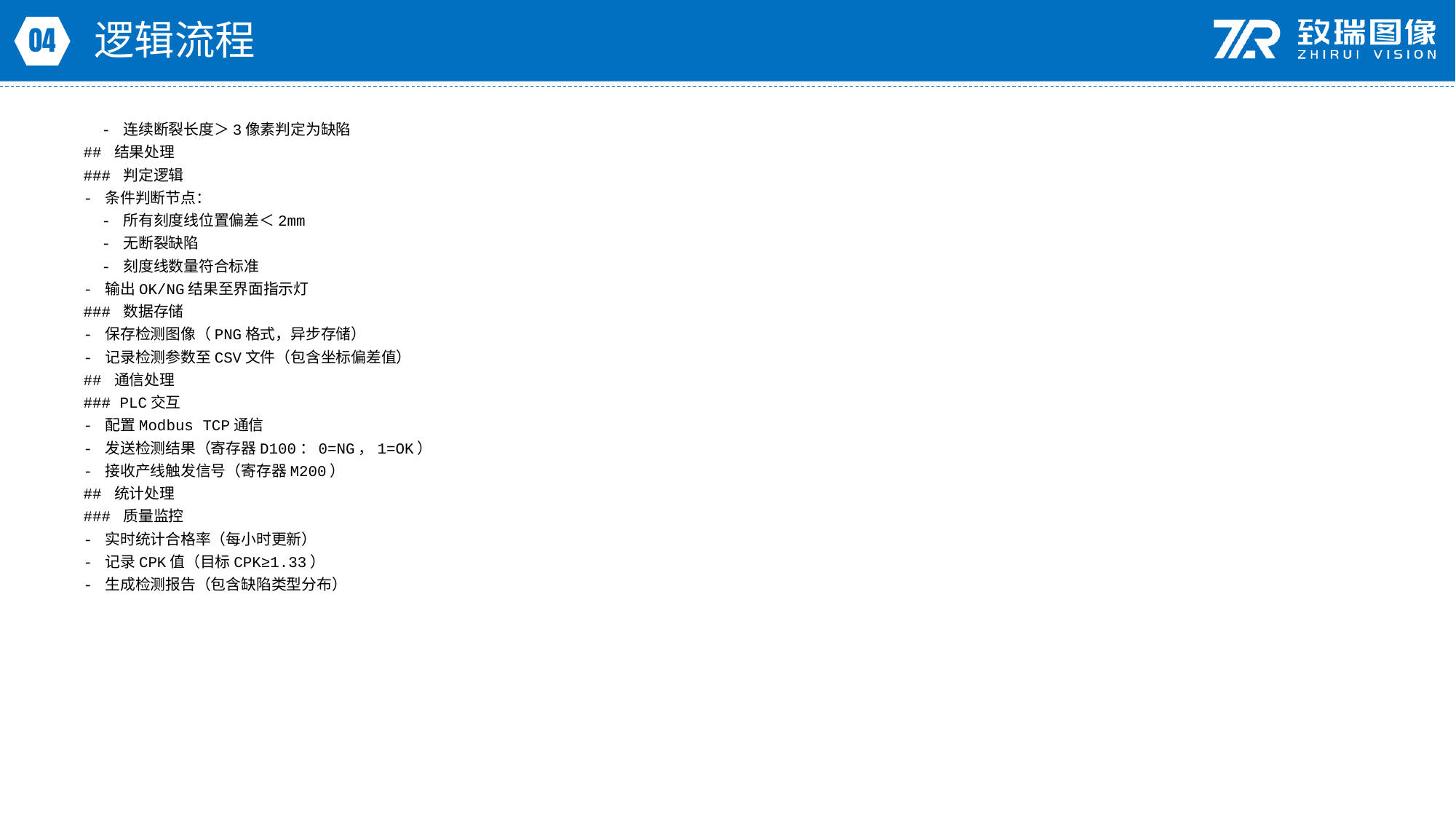

逻辑流程
04

  - 连续断裂长度＞3像素判定为缺陷
## 结果处理
### 判定逻辑
- 条件判断节点：
  - 所有刻度线位置偏差＜2mm
  - 无断裂缺陷
  - 刻度线数量符合标准
- 输出OK/NG结果至界面指示灯
### 数据存储
- 保存检测图像（PNG格式，异步存储）
- 记录检测参数至CSV文件（包含坐标偏差值）
## 通信处理
### PLC交互
- 配置Modbus TCP通信
- 发送检测结果（寄存器D100：0=NG，1=OK）
- 接收产线触发信号（寄存器M200）
## 统计处理
### 质量监控
- 实时统计合格率（每小时更新）
- 记录CPK值（目标CPK≥1.33）
- 生成检测报告（包含缺陷类型分布）